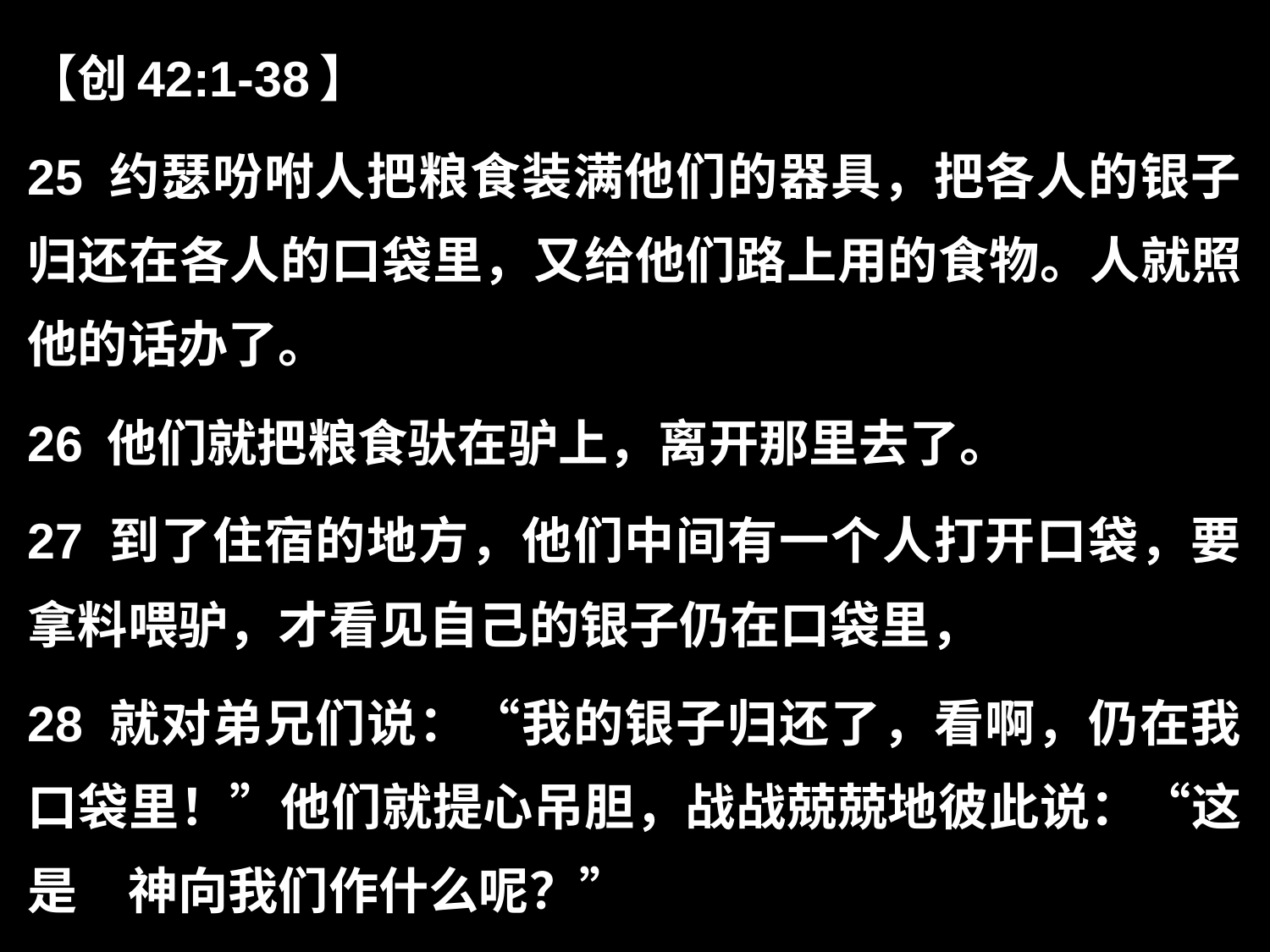

【创42:1-38】
25 约瑟吩咐人把粮食装满他们的器具，把各人的银子归还在各人的口袋里，又给他们路上用的食物。人就照他的话办了。
26 他们就把粮食驮在驴上，离开那里去了。
27 到了住宿的地方，他们中间有一个人打开口袋，要拿料喂驴，才看见自己的银子仍在口袋里，
28 就对弟兄们说：“我的银子归还了，看啊，仍在我口袋里！”他们就提心吊胆，战战兢兢地彼此说：“这是　神向我们作什么呢？”